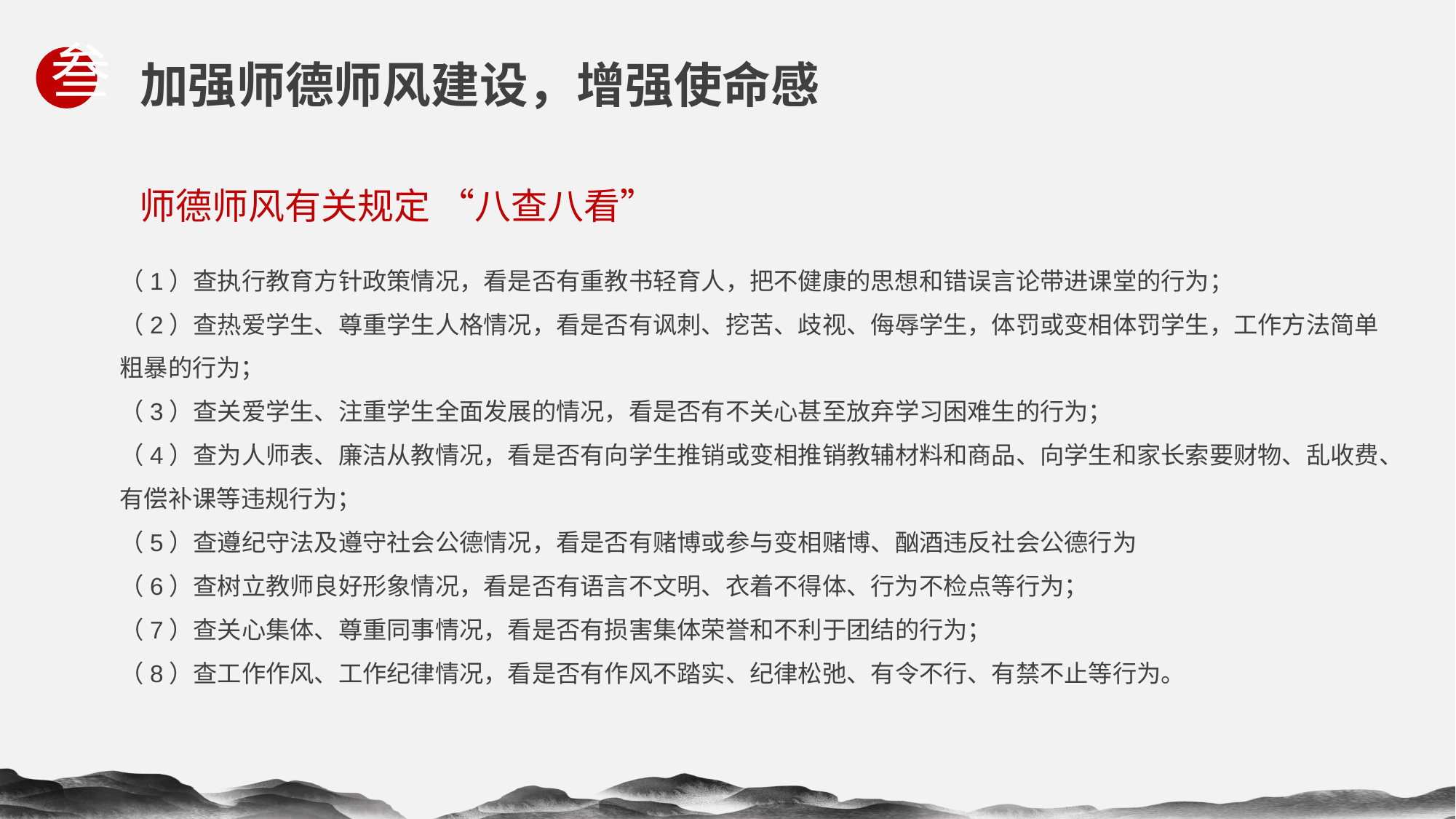

加强师德师风建设，增强使命感
叁

师德师风有关规定 “八查八看”
（1）查执行教育方针政策情况，看是否有重教书轻育人，把不健康的思想和错误言论带进课堂的行为；
（2）查热爱学生、尊重学生人格情况，看是否有讽刺、挖苦、歧视、侮辱学生，体罚或变相体罚学生，工作方法简单粗暴的行为；
（3）查关爱学生、注重学生全面发展的情况，看是否有不关心甚至放弃学习困难生的行为；
（4）查为人师表、廉洁从教情况，看是否有向学生推销或变相推销教辅材料和商品、向学生和家长索要财物、乱收费、有偿补课等违规行为；
（5）查遵纪守法及遵守社会公德情况，看是否有赌博或参与变相赌博、酗酒违反社会公德行为
（6）查树立教师良好形象情况，看是否有语言不文明、衣着不得体、行为不检点等行为；
（7）查关心集体、尊重同事情况，看是否有损害集体荣誉和不利于团结的行为；
（8）查工作作风、工作纪律情况，看是否有作风不踏实、纪律松弛、有令不行、有禁不止等行为。